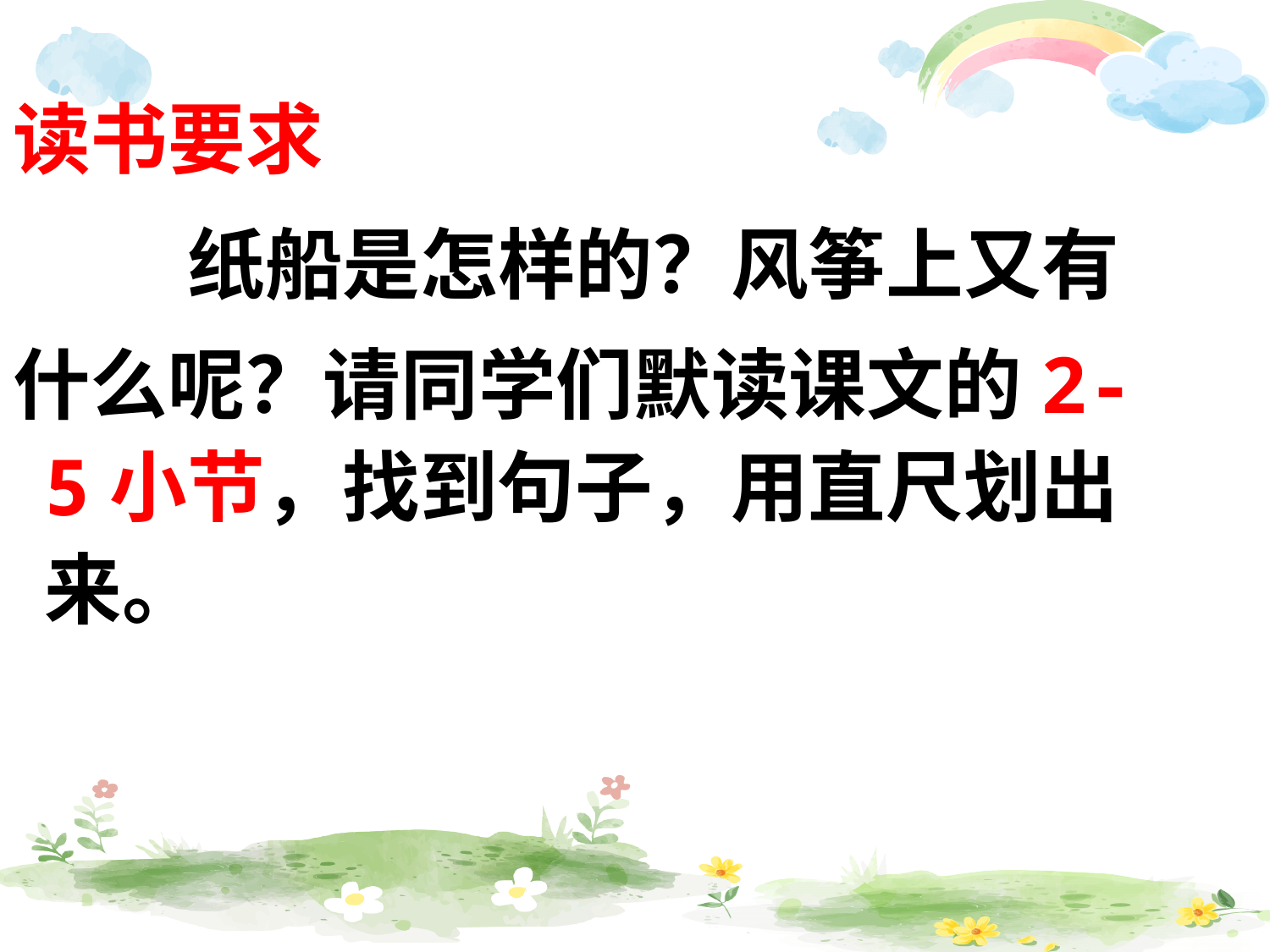

读书要求
         纸船是怎样的？风筝上又有
什么呢？请同学们默读课文的2-5小节，找到句子，用直尺划出来。